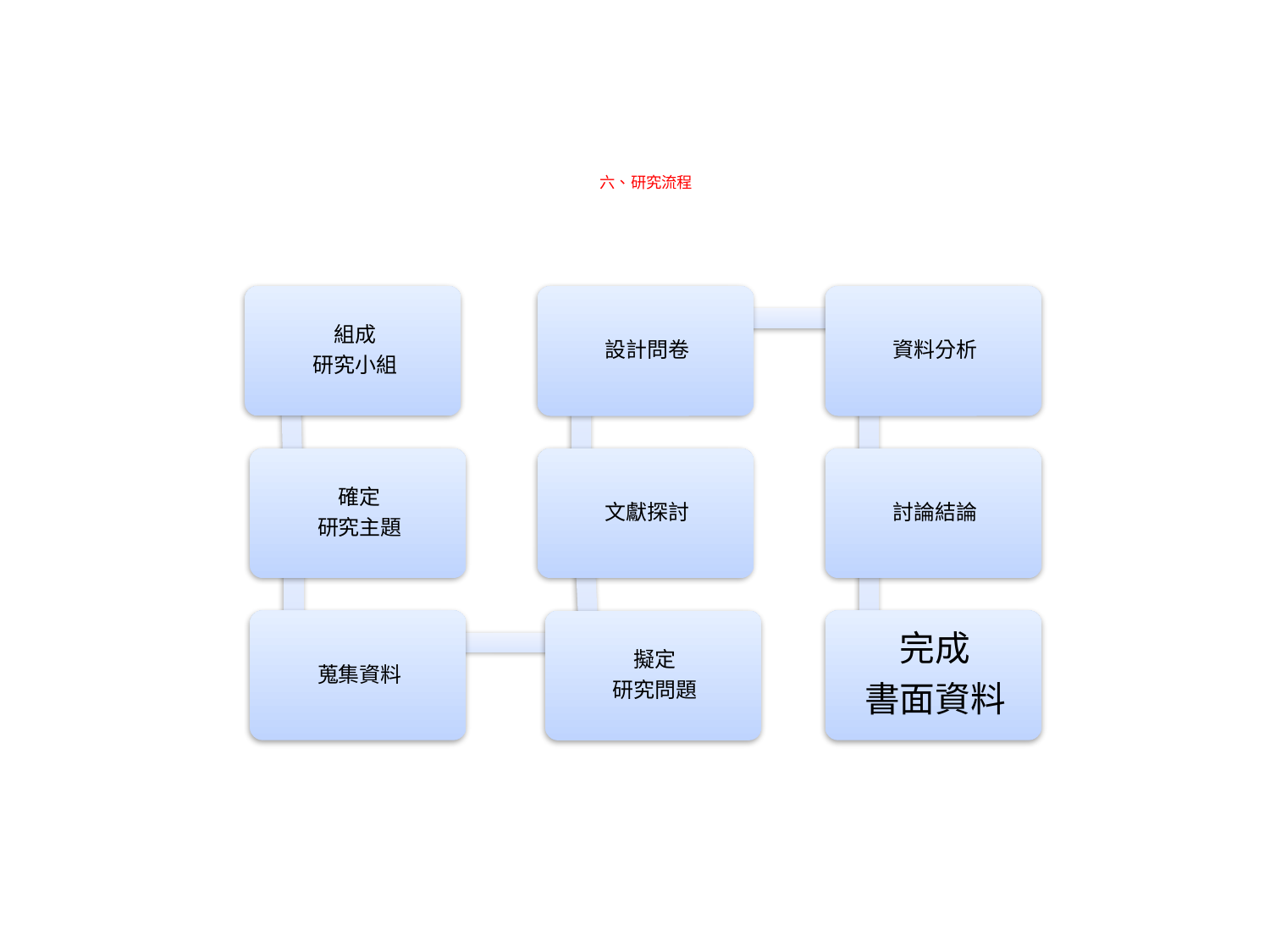

# 六、研究流程
組成
研究小組
確定
研究主題
蒐集資料
擬定
研究問題
文獻探討
設計問卷
資料分析
討論結論
完成
書面資料